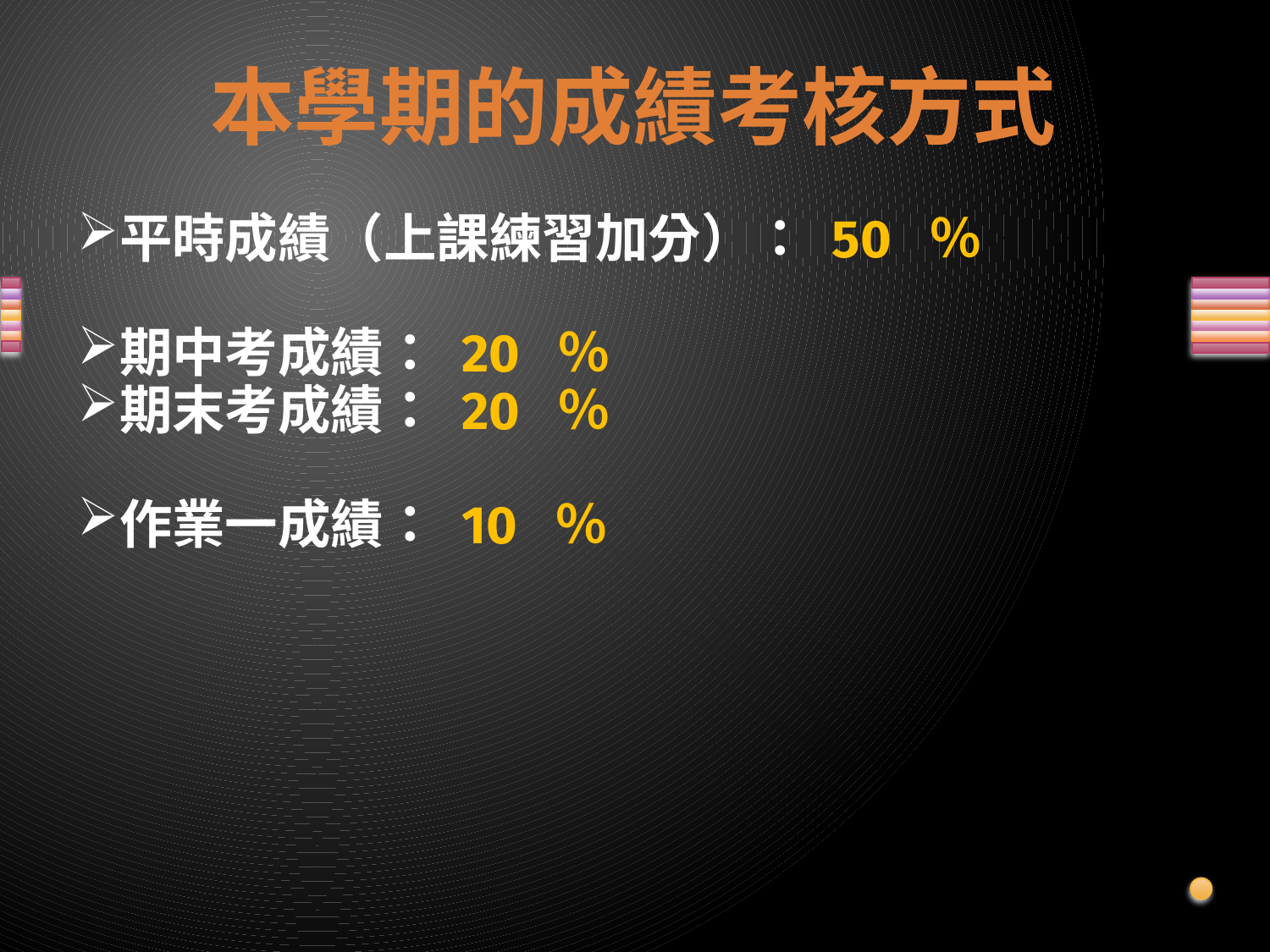

# 本學期的成績考核方式
平時成績（上課練習加分）： 50  ％

期中考成績： 20  ％
期末考成績： 20  ％

作業一成績： 10  ％